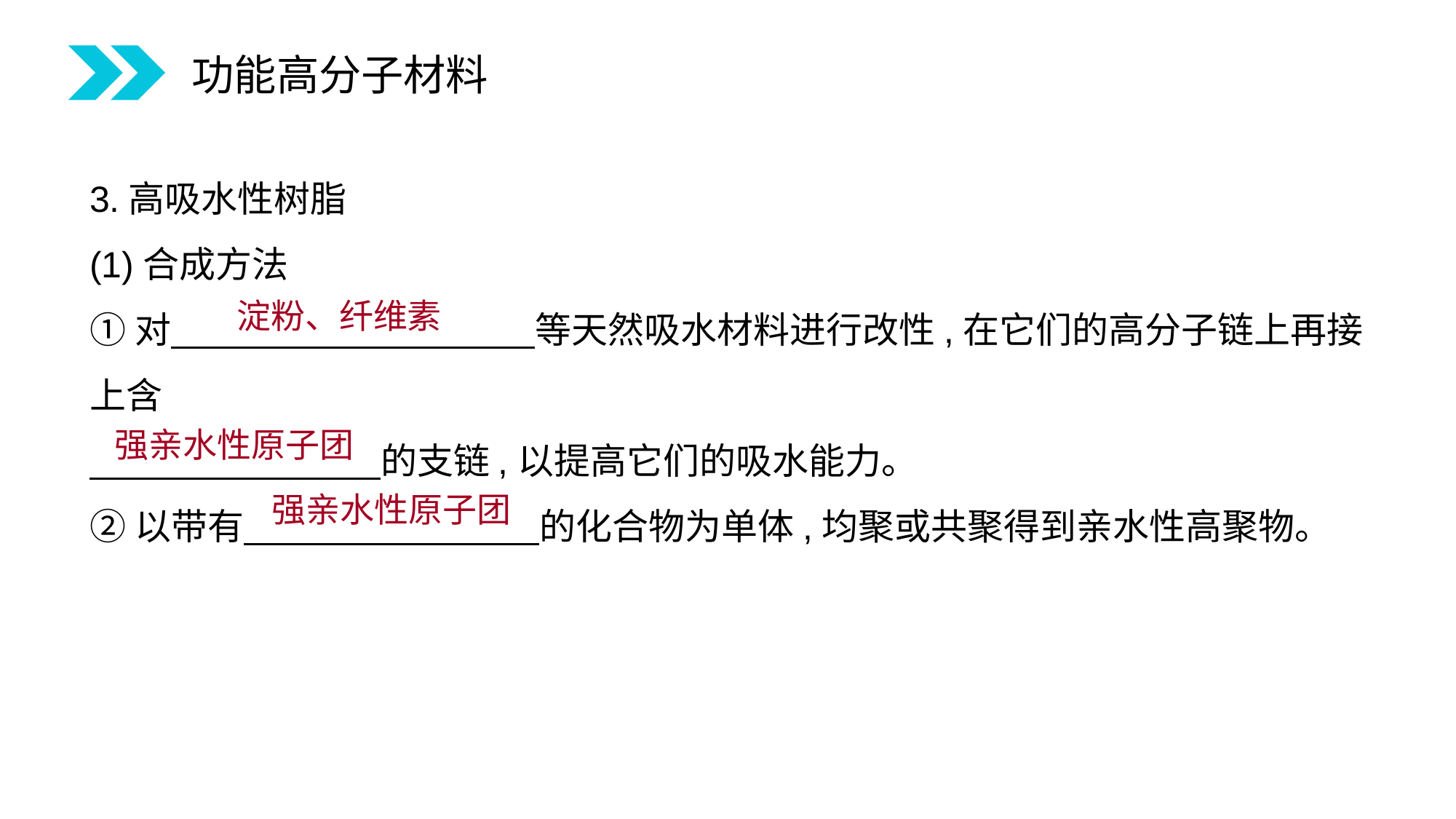

功能高分子材料
3.高吸水性树脂
(1)合成方法
①对　　　　　　　　　　等天然吸水材料进行改性,在它们的高分子链上再接上含
　　　　　　　　的支链,以提高它们的吸水能力。
②以带有　     　　　　　　的化合物为单体,均聚或共聚得到亲水性高聚物。
淀粉、纤维素
强亲水性原子团
强亲水性原子团